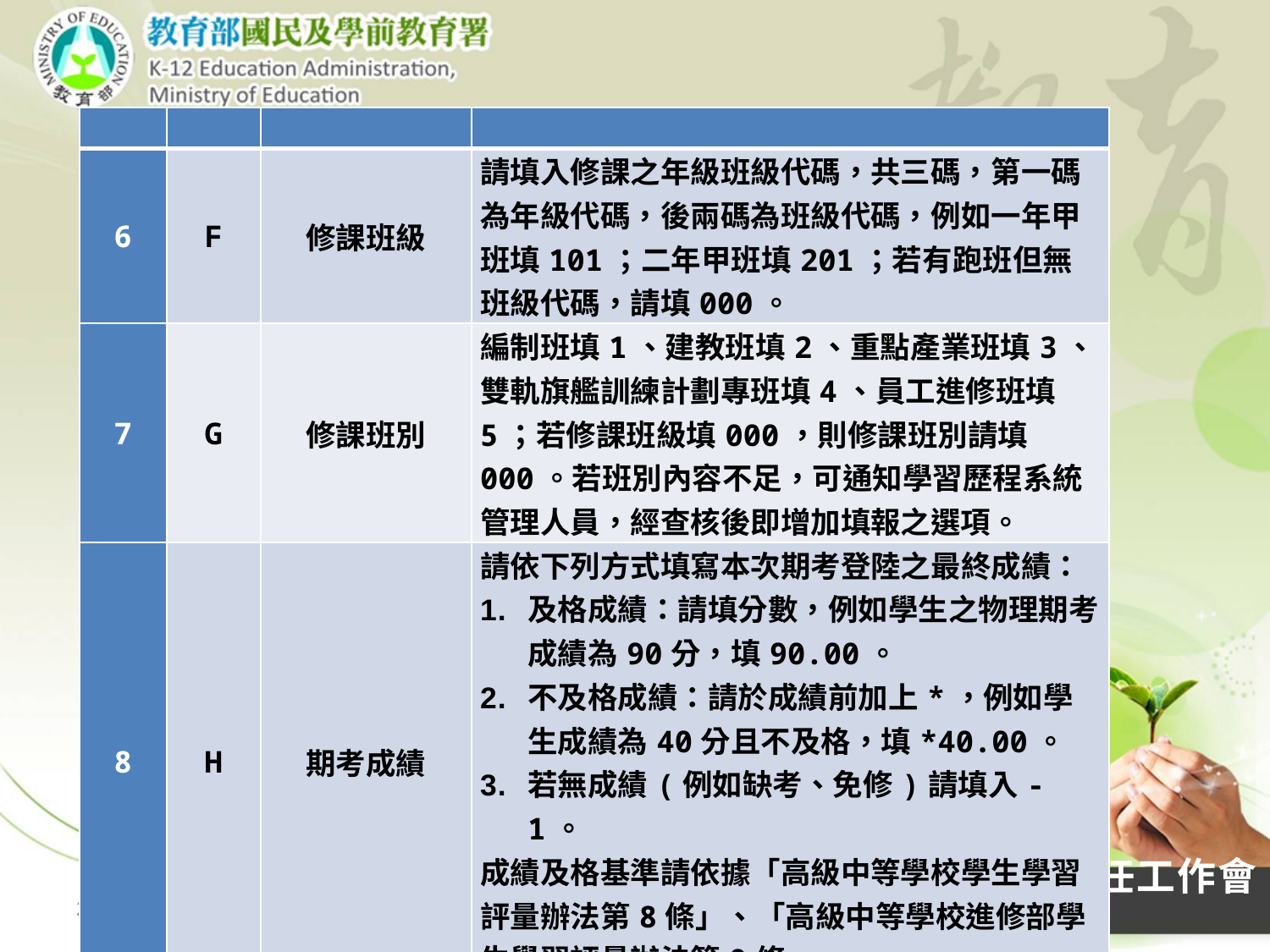

|  |  |  |  |
| --- | --- | --- | --- |
| 6 | F | 修課班級 | 請填入修課之年級班級代碼，共三碼，第一碼為年級代碼，後兩碼為班級代碼，例如一年甲班填101；二年甲班填201；若有跑班但無班級代碼，請填000。 |
| 7 | G | 修課班別 | 編制班填1、建教班填2、重點產業班填3、雙軌旗艦訓練計劃專班填4、員工進修班填5；若修課班級填000，則修課班別請填000。若班別內容不足，可通知學習歷程系統管理人員，經查核後即增加填報之選項。 |
| 8 | H | 期考成績 | 請依下列方式填寫本次期考登陸之最終成績： 及格成績：請填分數，例如學生之物理期考成績為90分，填90.00。 不及格成績：請於成績前加上\*，例如學生成績為40分且不及格，填\*40.00。 若無成績(例如缺考、免修)請填入-1。 成績及格基準請依據「高級中等學校學生學習評量辦法第8條」、「高級中等學校進修部學生學習評量辦法第9條」。 |
| 9 | I | 狀態代碼 | 正常請填1、補考請填2、扣考請填3、缺考請填4、免修請填5。 |
104學年度全國高級中等學校教務主任工作會議
2015/10/8
北區校長會議-1030819
30